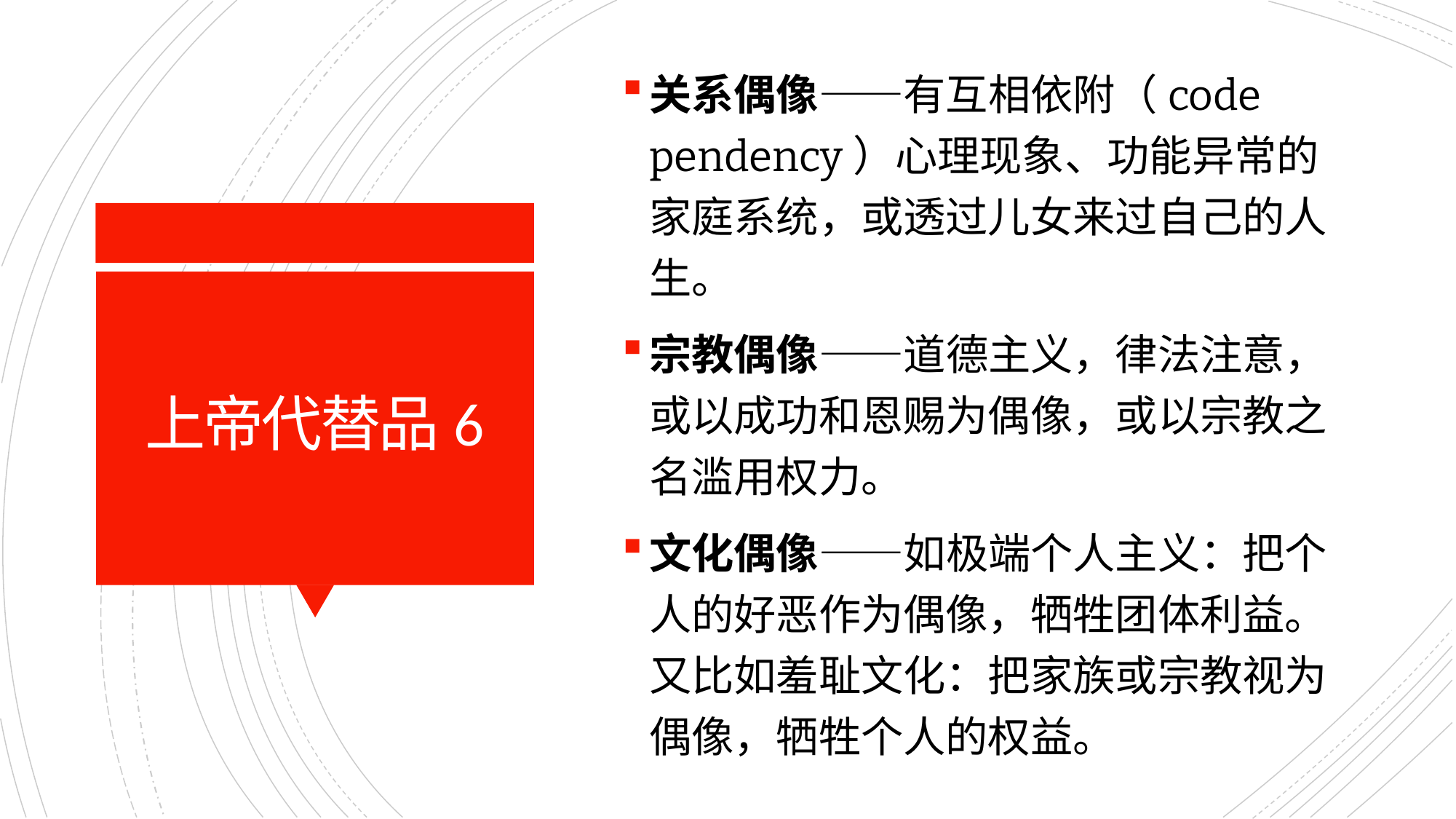

关系偶像——有互相依附（code pendency）心理现象、功能异常的家庭系统，或透过儿女来过自己的人生。
宗教偶像——道德主义，律法注意，或以成功和恩赐为偶像，或以宗教之名滥用权力。
文化偶像——如极端个人主义：把个人的好恶作为偶像，牺牲团体利益。又比如羞耻文化：把家族或宗教视为偶像，牺牲个人的权益。
# 上帝代替品6